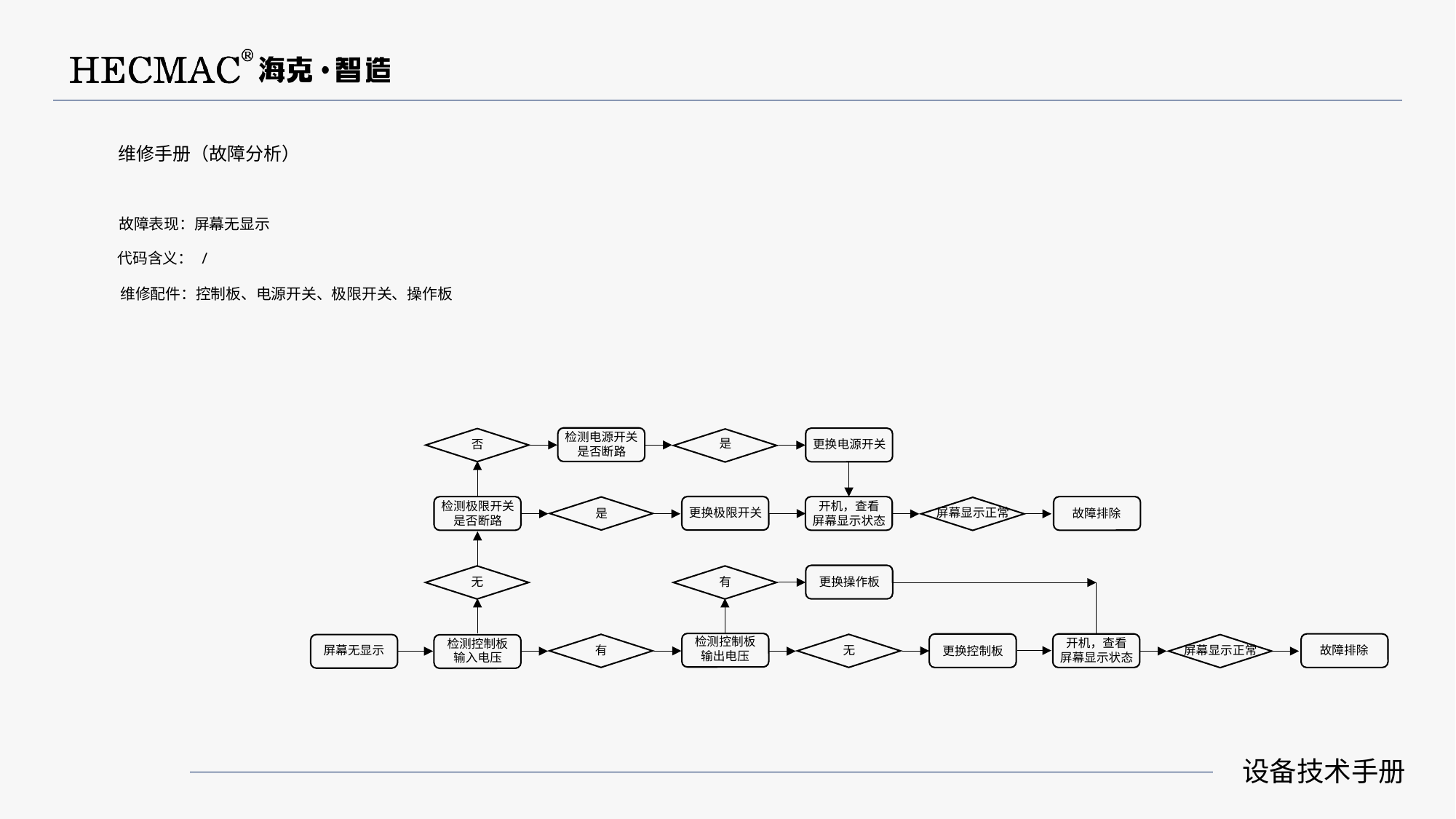

维修手册（故障分析）
故障表现：屏幕无显示
代码含义： /
维修配件：控制板、电源开关、极限开关、操作板
检测电源开关
是否断路

是
更换电源开关
否
开机，查看
屏幕显示状态
检测极限开关
是否断路

更换极限开关
屏幕显示正常
是
故障排除

无
有
更换操作板
检测控制板
输出电压
开机，查看
屏幕显示状态
检测控制板
输入电压

屏幕显示正常
屏幕无显示
有
无
故障排除
更换控制板